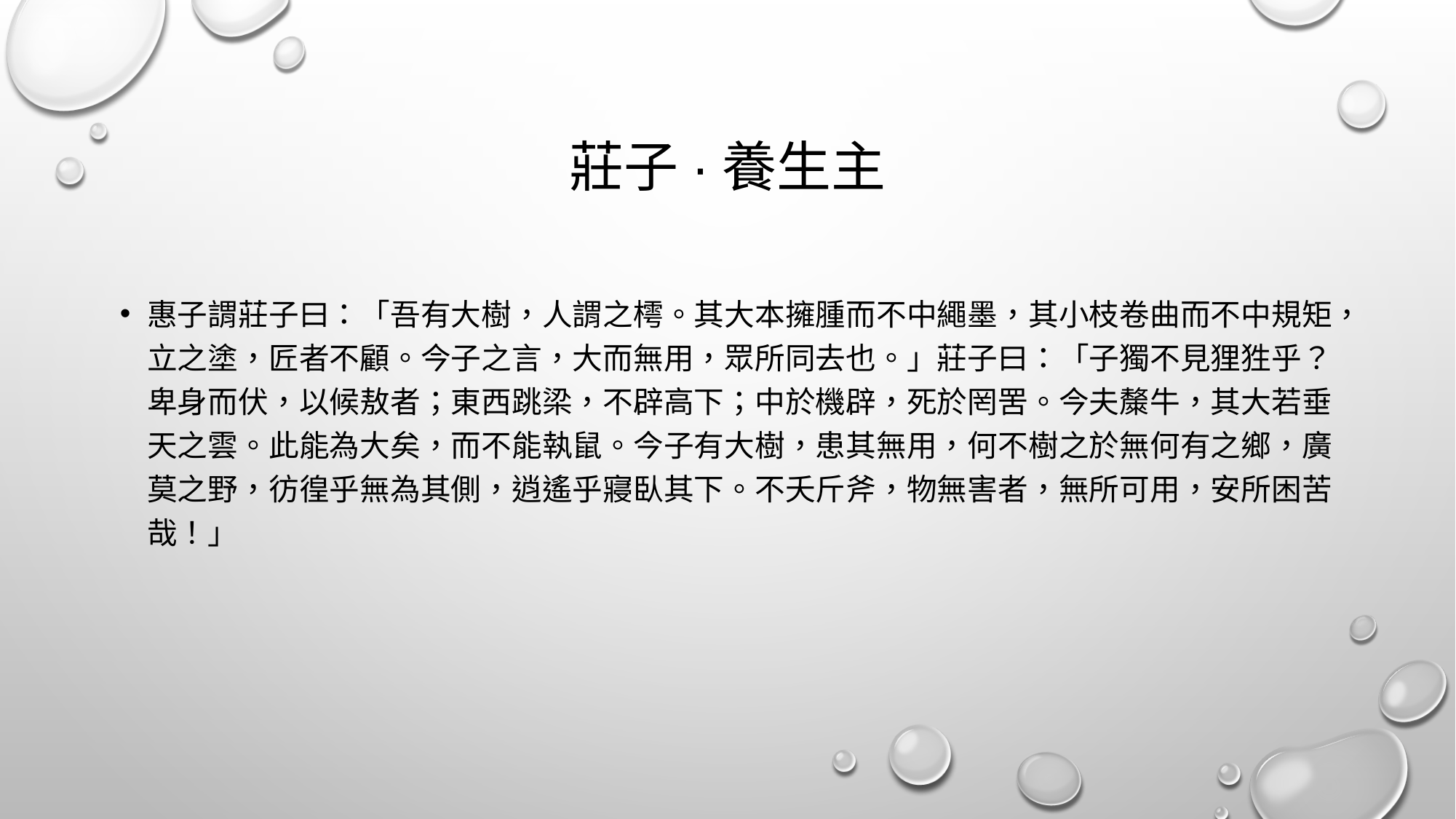

# 莊子·養生主
惠子謂莊子曰：「吾有大樹，人謂之樗。其大本擁腫而不中繩墨，其小枝卷曲而不中規矩，立之塗，匠者不顧。今子之言，大而無用，眾所同去也。」莊子曰：「子獨不見狸狌乎？卑身而伏，以候敖者；東西跳梁，不辟高下；中於機辟，死於罔罟。今夫斄牛，其大若垂天之雲。此能為大矣，而不能執鼠。今子有大樹，患其無用，何不樹之於無何有之鄉，廣莫之野，彷徨乎無為其側，逍遙乎寢臥其下。不夭斤斧，物無害者，無所可用，安所困苦哉！」